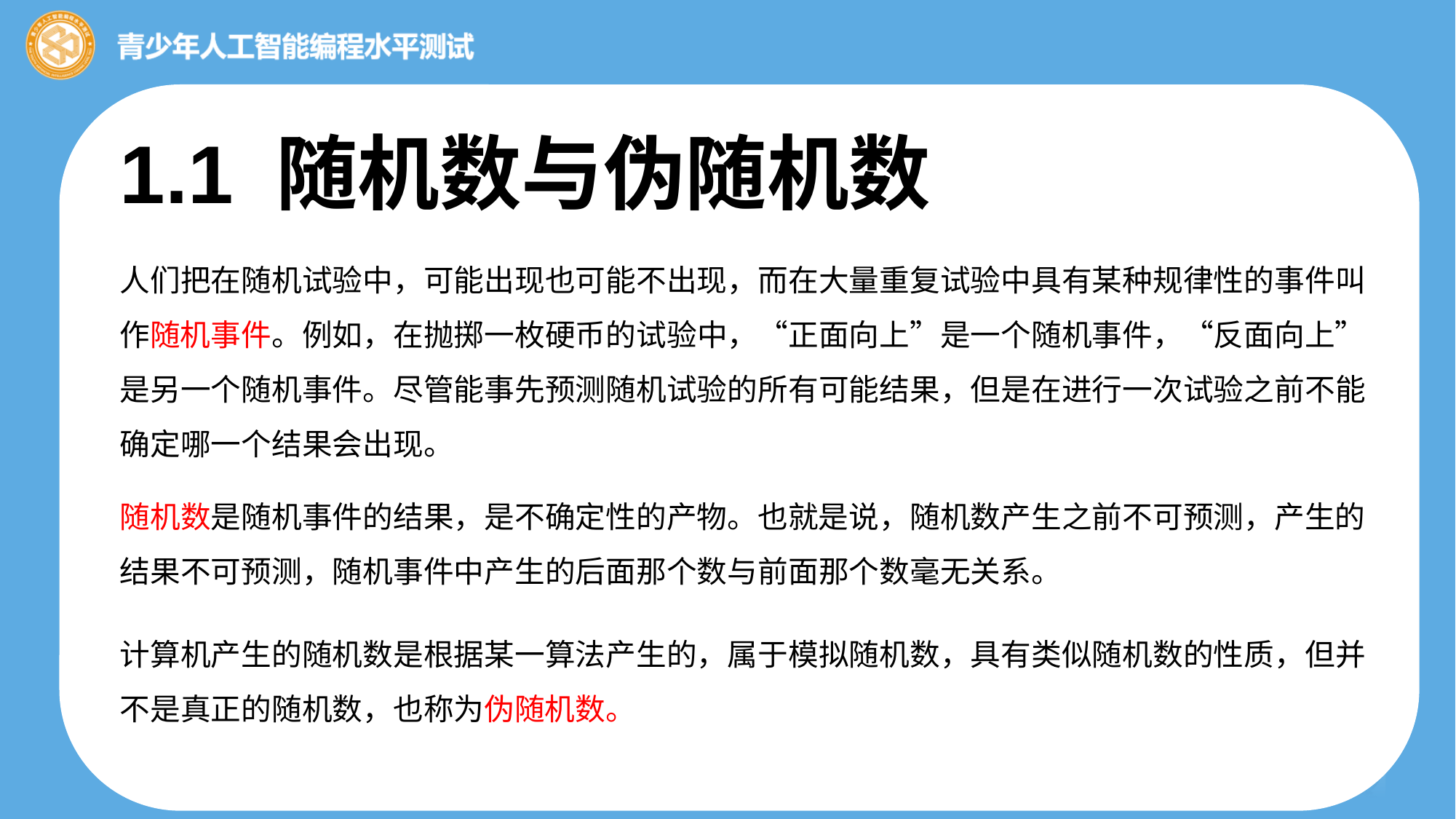

1.1 随机数与伪随机数
人们把在随机试验中，可能出现也可能不出现，而在大量重复试验中具有某种规律性的事件叫作随机事件。例如，在抛掷一枚硬币的试验中，“正面向上”是一个随机事件，“反面向上”是另一个随机事件。尽管能事先预测随机试验的所有可能结果，但是在进行一次试验之前不能确定哪一个结果会出现。
随机数是随机事件的结果，是不确定性的产物。也就是说，随机数产生之前不可预测，产生的结果不可预测，随机事件中产生的后面那个数与前面那个数毫无关系。
计算机产生的随机数是根据某一算法产生的，属于模拟随机数，具有类似随机数的性质，但并不是真正的随机数，也称为伪随机数。